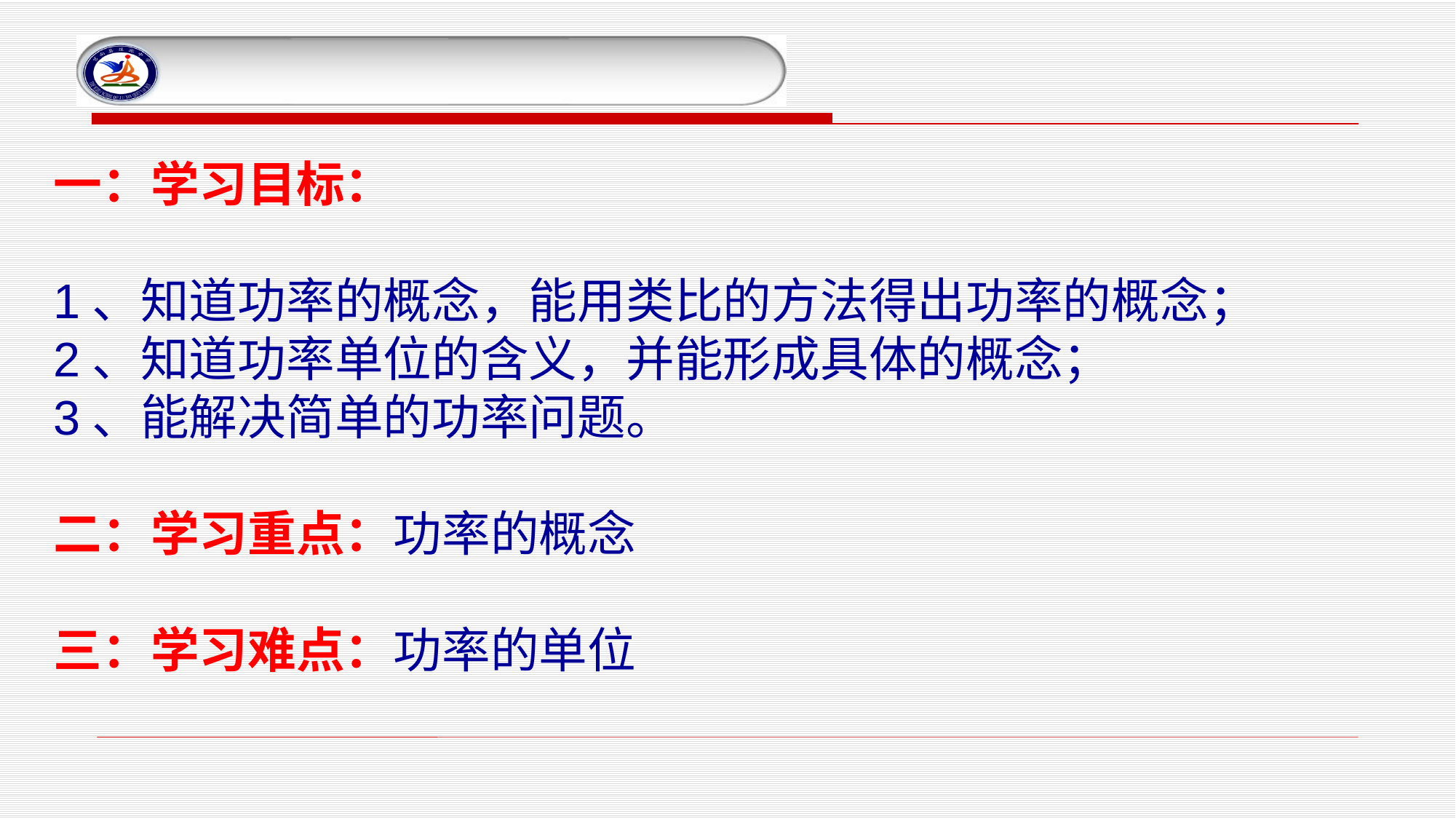

一：学习目标：

1、知道功率的概念，能用类比的方法得出功率的概念；
2、知道功率单位的含义，并能形成具体的概念；
3、能解决简单的功率问题。

二：学习重点：功率的概念

三：学习难点：功率的单位